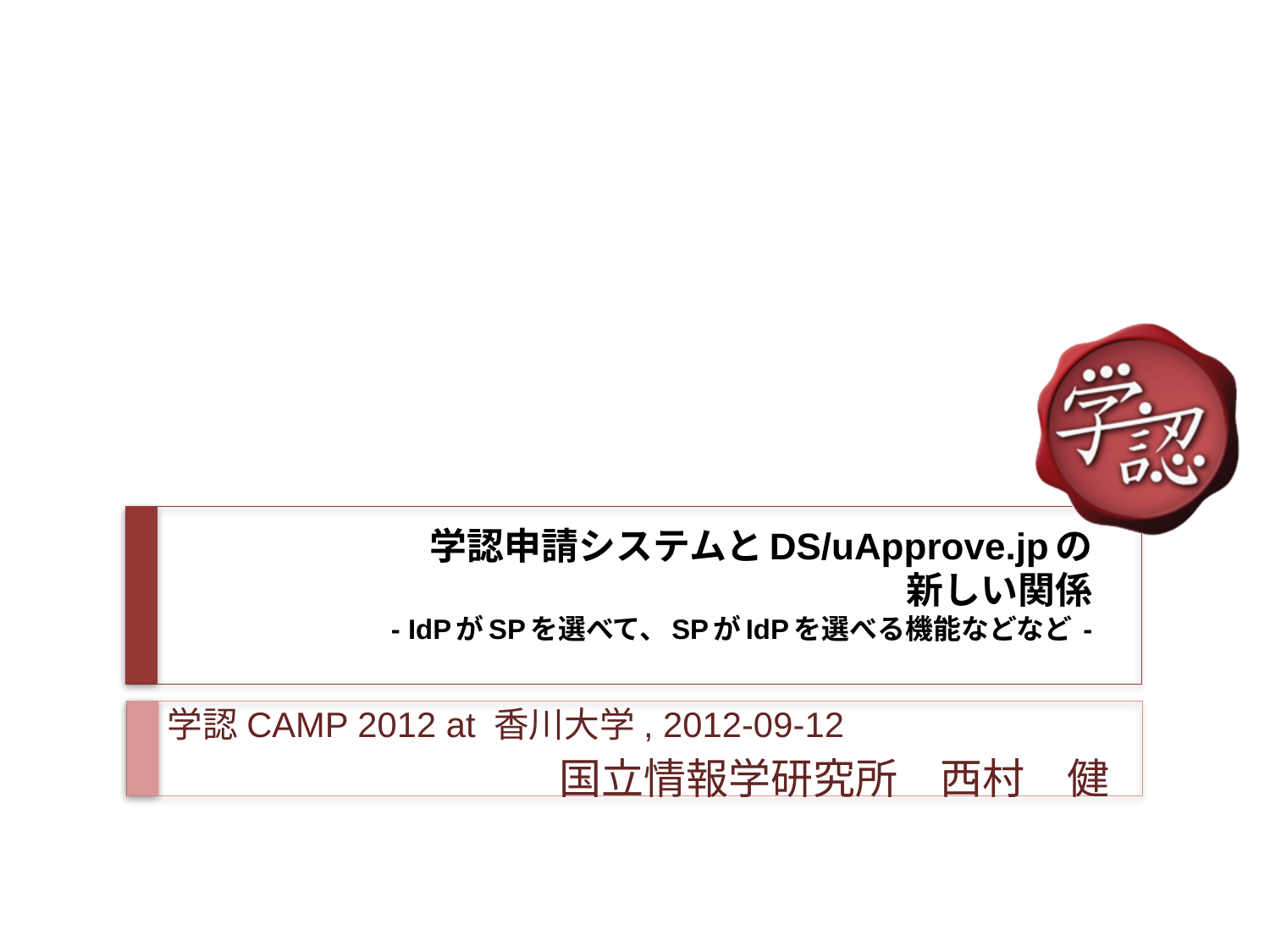

# 学認申請システムとDS/uApprove.jpの 新しい関係 - IdPがSPを選べて、SPがIdPを選べる機能などなど -
学認CAMP 2012 at 香川大学, 2012-09-12

国立情報学研究所　西村　健